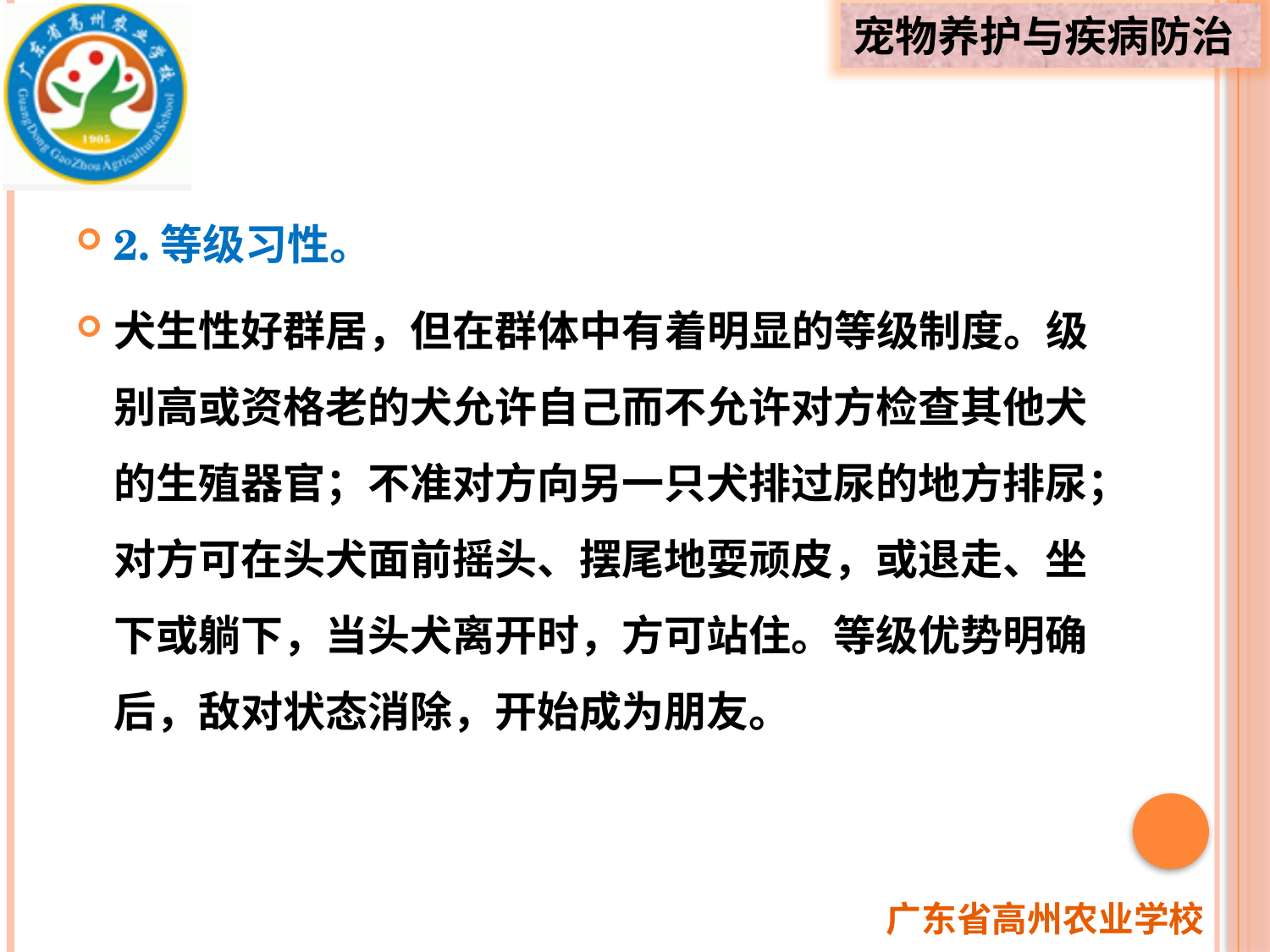

2.等级习性。
犬生性好群居，但在群体中有着明显的等级制度。级别高或资格老的犬允许自己而不允许对方检查其他犬的生殖器官；不准对方向另一只犬排过尿的地方排尿；对方可在头犬面前摇头、摆尾地耍顽皮，或退走、坐下或躺下，当头犬离开时，方可站住。等级优势明确后，敌对状态消除，开始成为朋友。